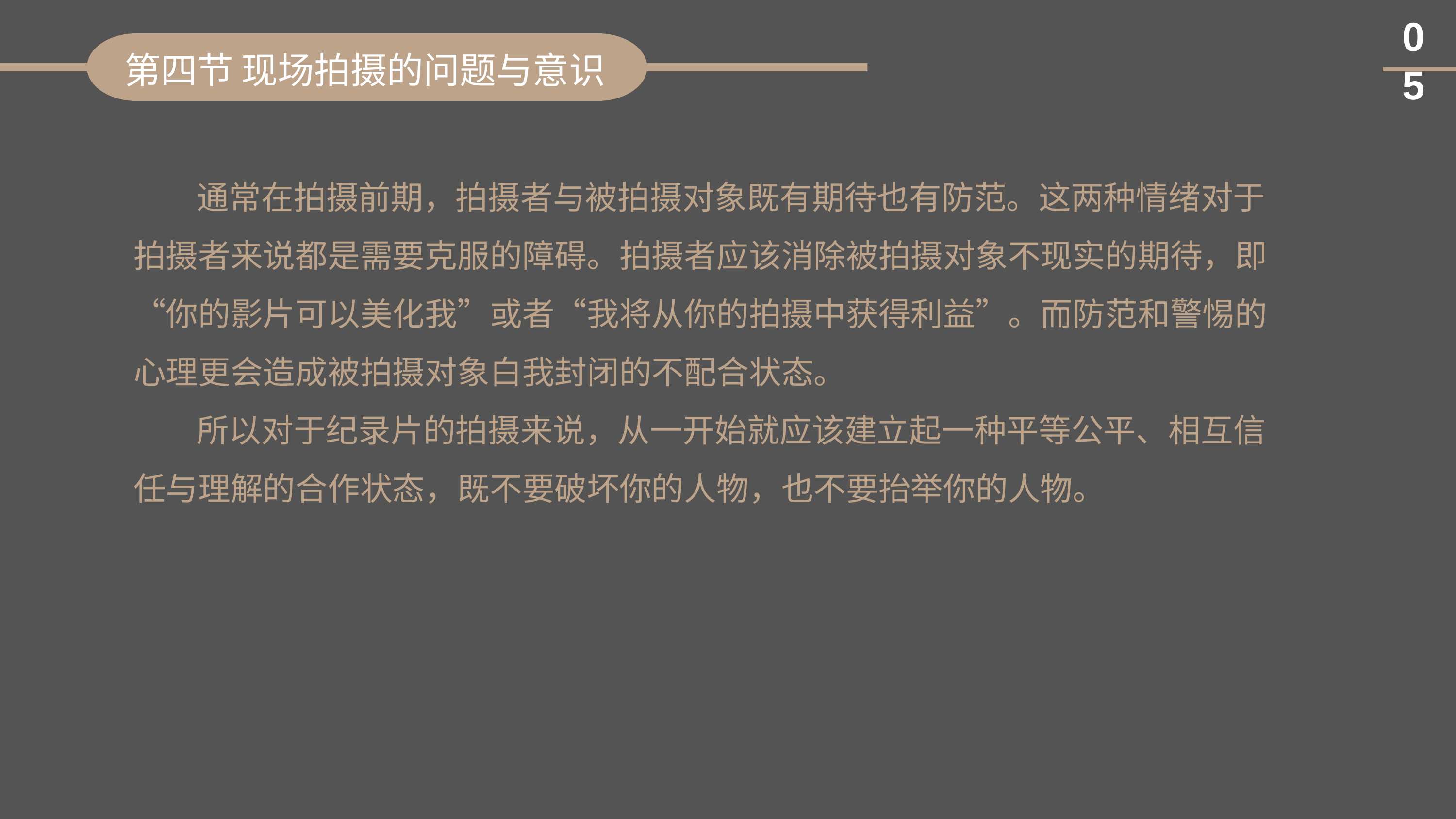

05

第四节 现场拍摄的问题与意识

通常在拍摄前期，拍摄者与被拍摄对象既有期待也有防范。这两种情绪对于拍摄者来说都是需要克服的障碍。拍摄者应该消除被拍摄对象不现实的期待，即“你的影片可以美化我”或者“我将从你的拍摄中获得利益”。而防范和警惕的心理更会造成被拍摄对象白我封闭的不配合状态。
所以对于纪录片的拍摄来说，从一开始就应该建立起一种平等公平、相互信任与理解的合作状态，既不要破坏你的人物，也不要抬举你的人物。